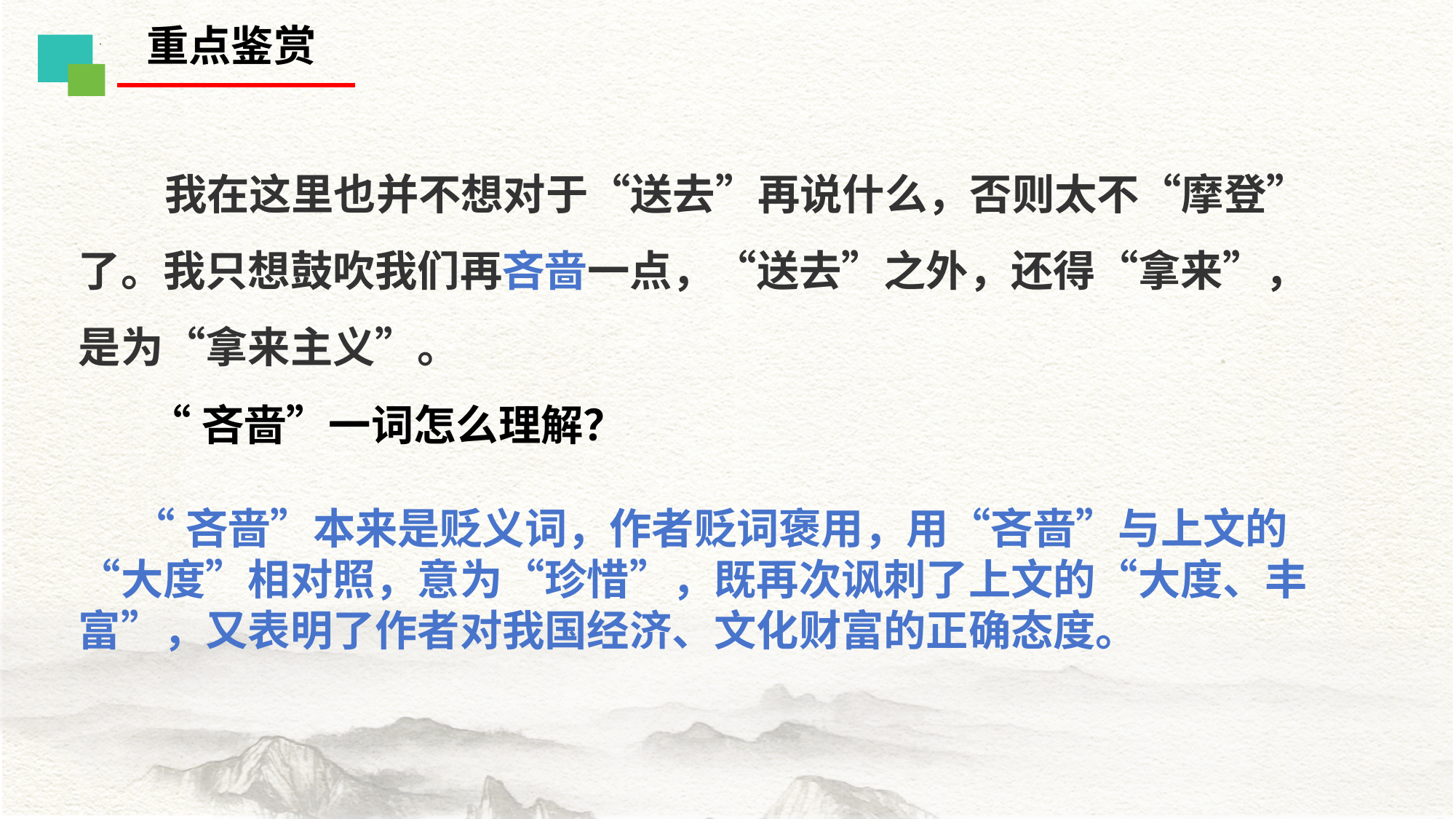

重点鉴赏

我在这里也并不想对于“送去”再说什么，否则太不“摩登”了。我只想鼓吹我们再吝啬一点，“送去”之外，还得“拿来”，是为“拿来主义”。
“吝啬”一词怎么理解？
“吝啬”本来是贬义词，作者贬词褒用，用“吝啬”与上文的“大度”相对照，意为“珍惜”，既再次讽刺了上文的“大度、丰富”，又表明了作者对我国经济、文化财富的正确态度。